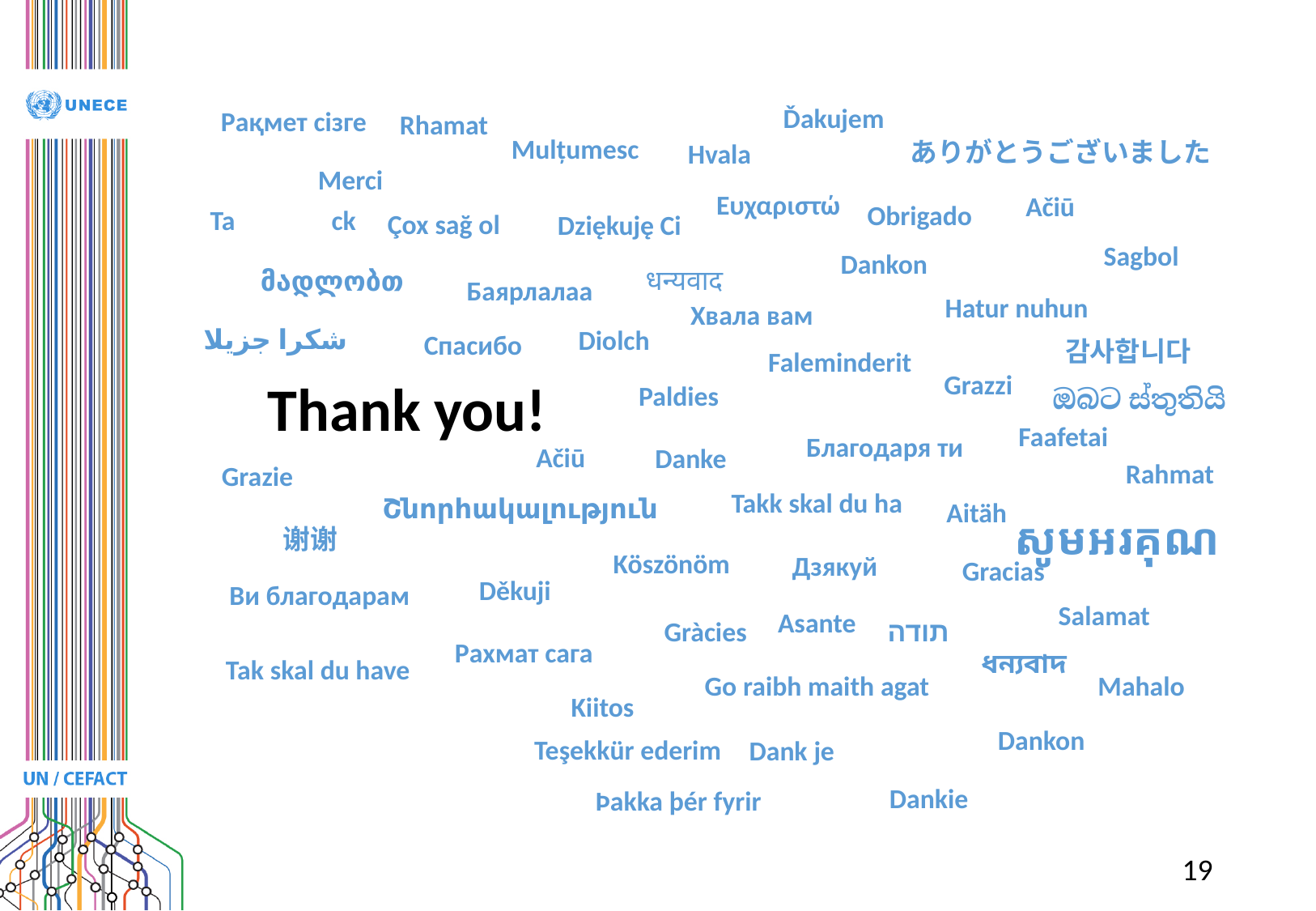

Ďakujem
Рақмет сізге
Rhamat
Mulțumesc
ありがとうございました
Hvala
Merci
Ευχαριστώ
Ačiū
Obrigado
Ta	ck
Çox sağ ol
Dziękuję Ci
Sagbol
Dankon
धन्यवाद
მადლობთ
Баярлалаа
Hatur nuhun
Хвала вам
شكرا جزيلا
Diolch
Спасибо
감사합니다
Faleminderit
Grazzi
Thank you!
Paldies
ඔබට ස්තුතියි
Faafetai
Благодаря ти
Ačiū
Danke
Rahmat
Grazie
Takk skal du ha
Շնորհակալություն
Aitäh
សូមអរគុណ
谢谢
Köszönöm
Дзякуй
Gracias
Děkuji
Ви благодарам
Salamat
Asante
Gràcies
תודה
Рахмат сага
ধন্যবাদ
Tak skal du have
Go raibh maith agat
Mahalo
Kiitos
Dankon
Teşekkür ederim
Dank je
Dankie
Þakka þér fyrir
19